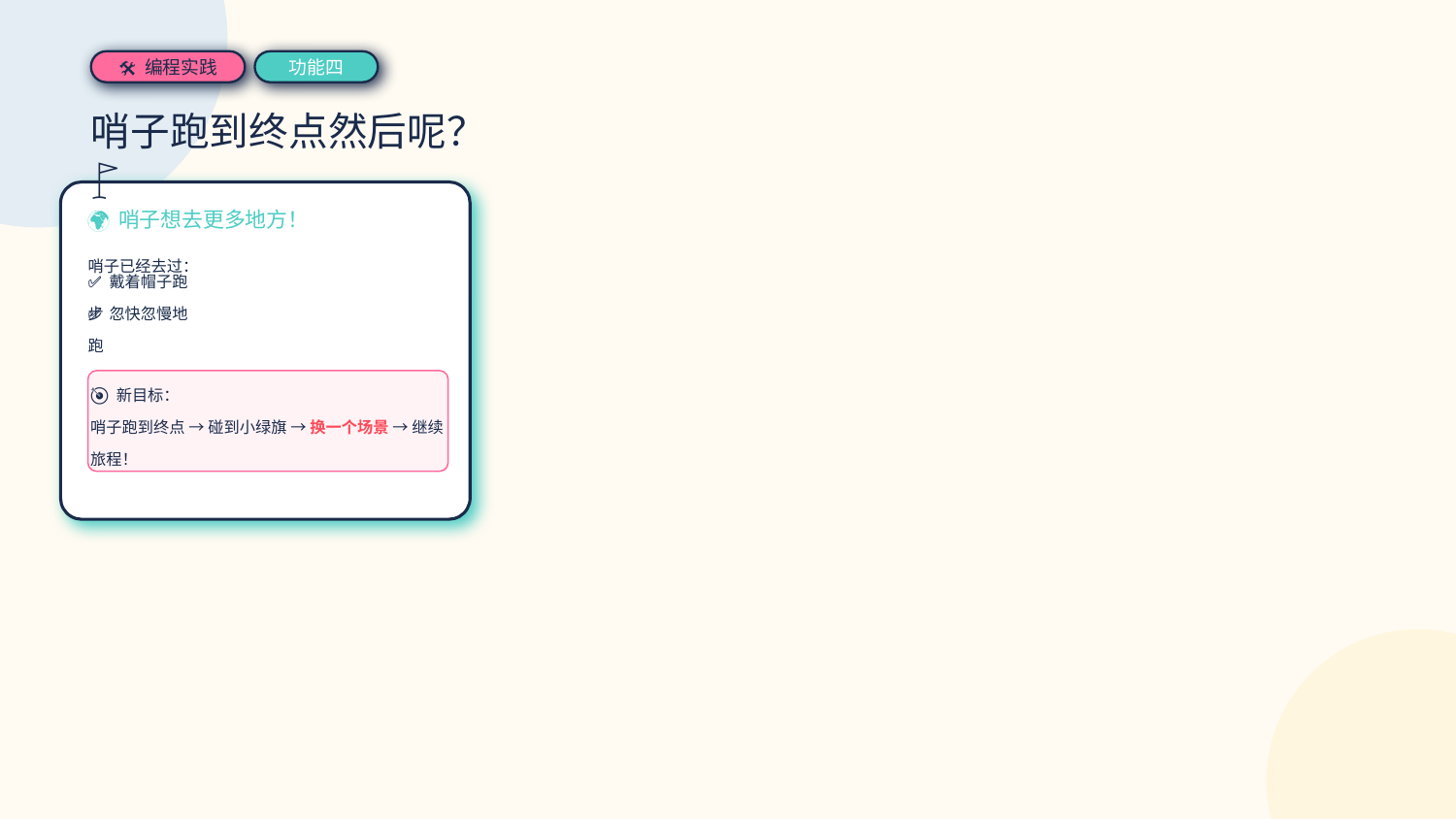

🛠 编程实践
功能四
哨子跑到终点然后呢？🚩

🌍 哨子想去更多地方！
哨子已经去过：
✅ 戴着帽子跑步
✅ 忽快忽慢地跑
🎯 新目标：
哨子跑到终点 → 碰到小绿旗 → 换一个场景 → 继续旅程！